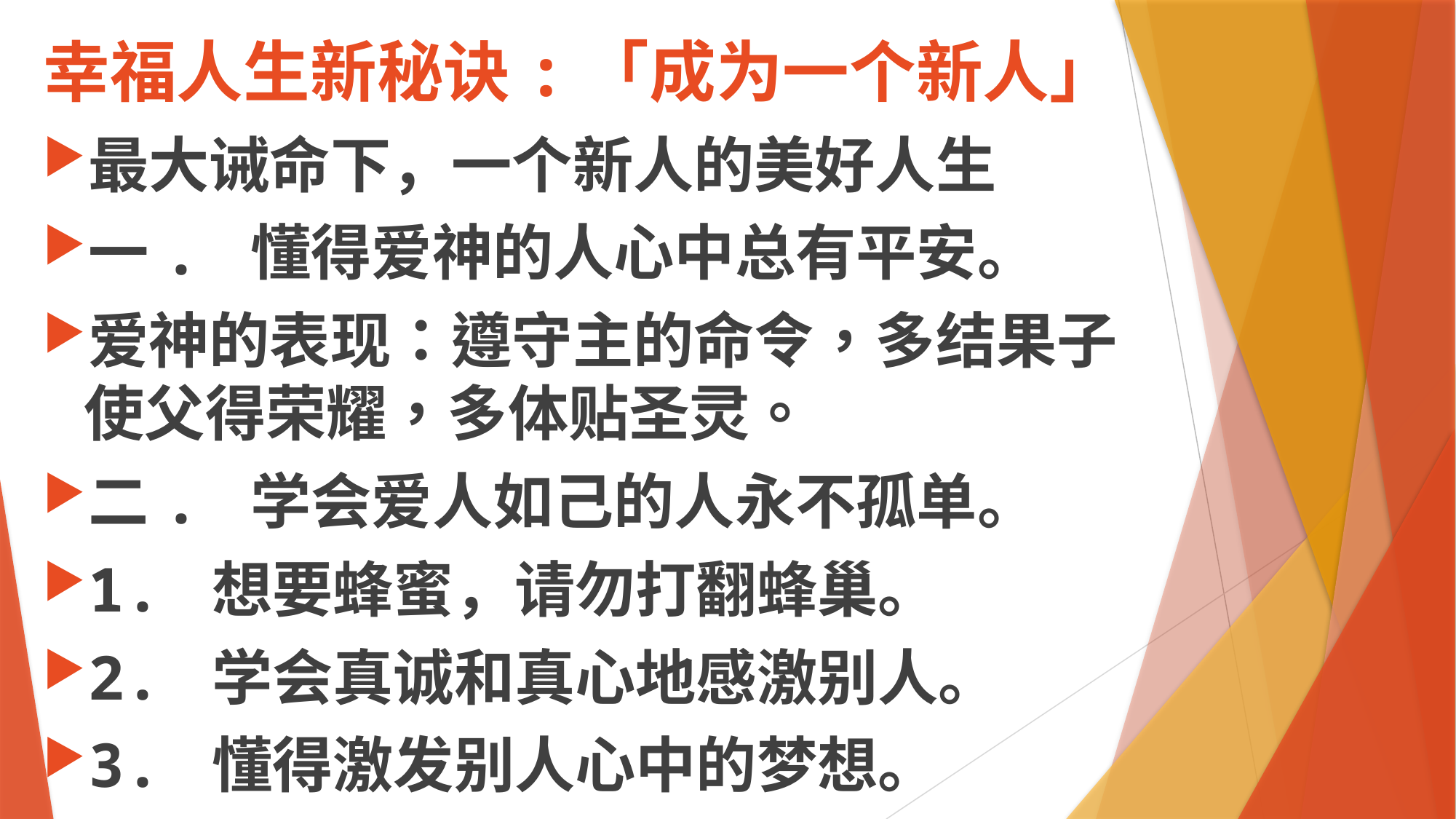

# 幸福人生新秘诀:「成为一个新人」
最大诫命下，一个新人的美好人生
一. 懂得爱神的人心中总有平安。
爱神的表现：遵守主的命令，多结果子使父得荣耀，多体贴圣灵。
二. 学会爱人如己的人永不孤单。
1. 想要蜂蜜，请勿打翻蜂巢。
2. 学会真诚和真心地感激别人。
3. 懂得激发别人心中的梦想。